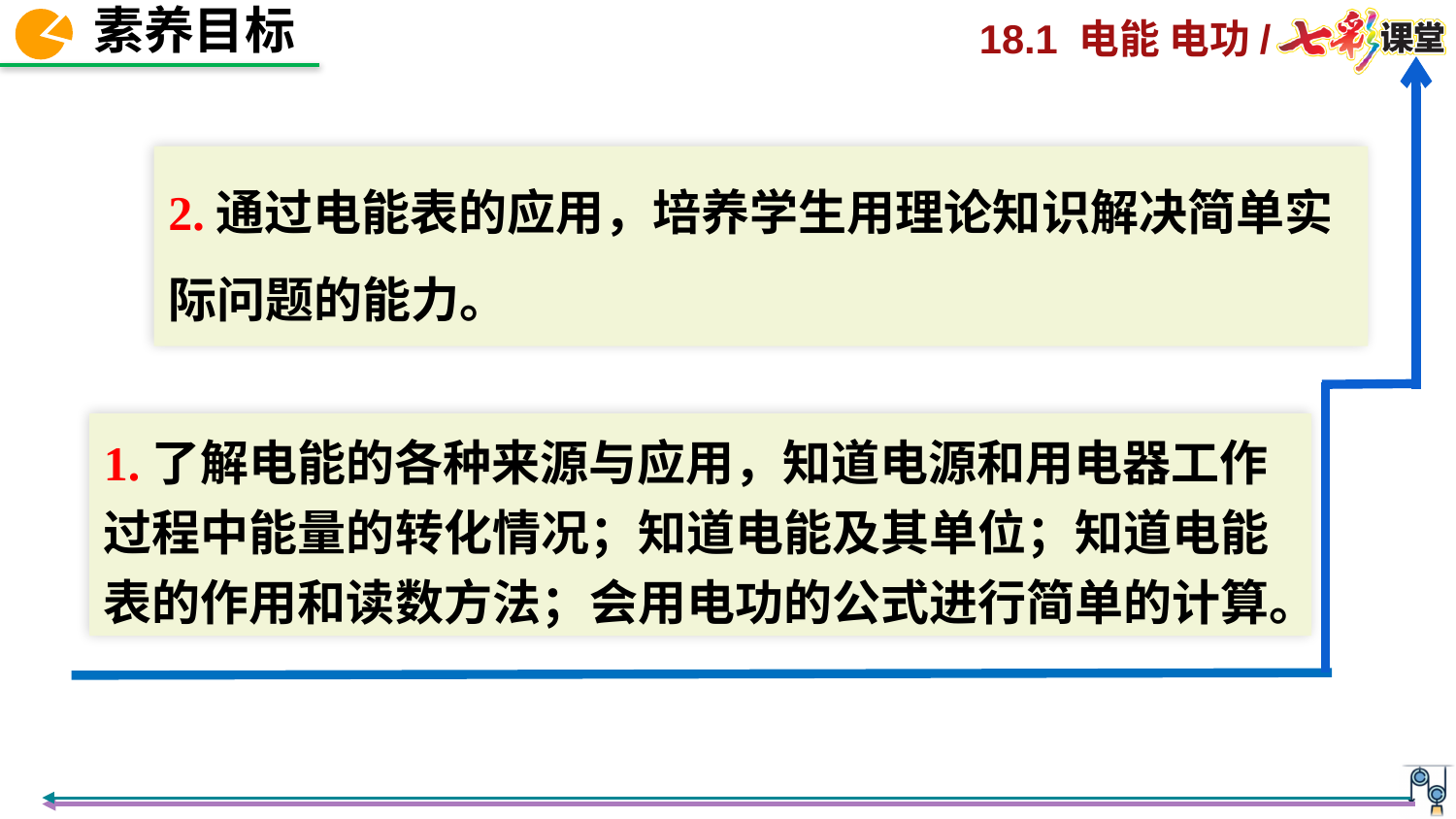

2.通过电能表的应用，培养学生用理论知识解决简单实际问题的能力。
1.了解电能的各种来源与应用，知道电源和用电器工作过程中能量的转化情况；知道电能及其单位；知道电能表的作用和读数方法；会用电功的公式进行简单的计算。